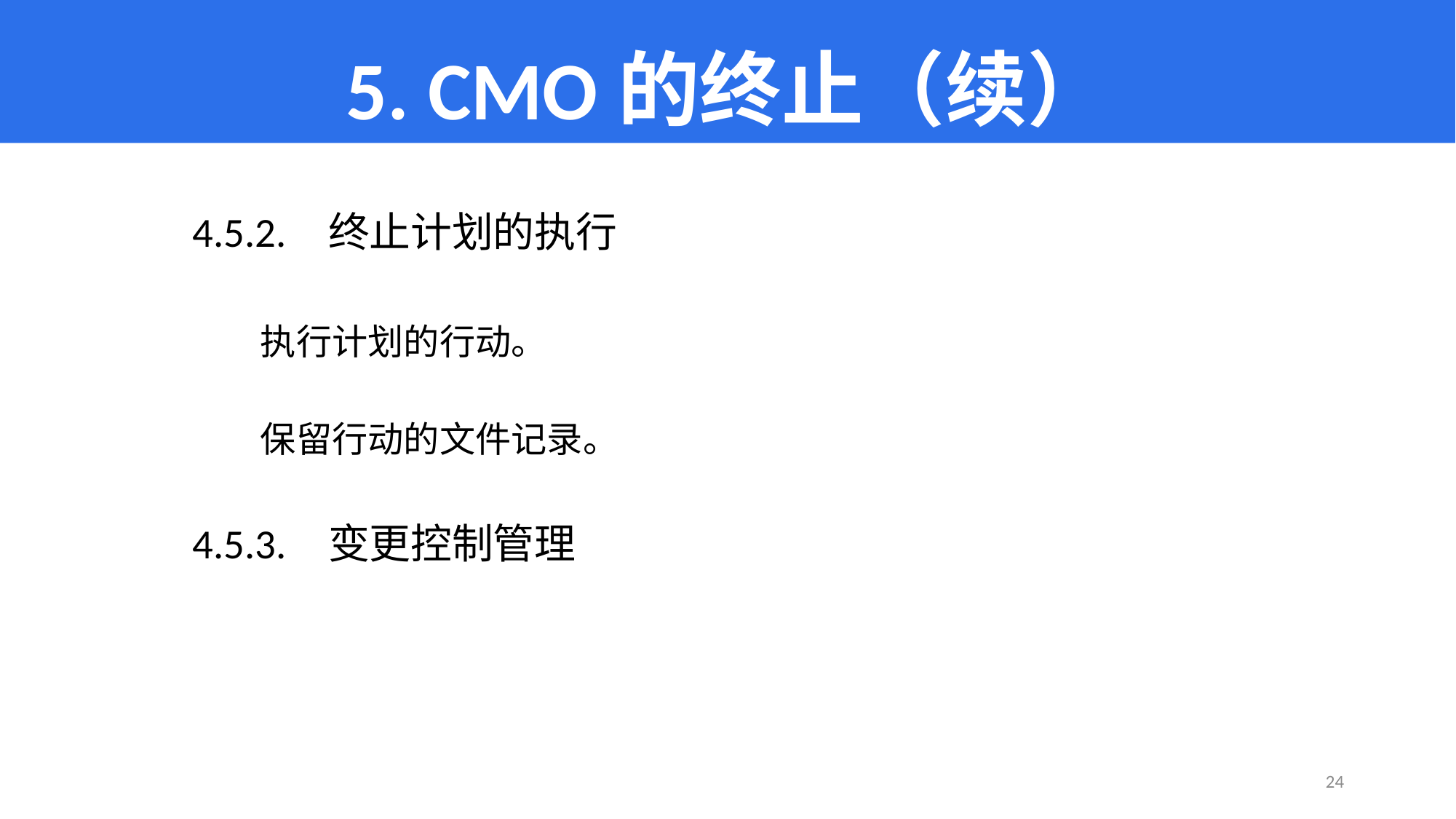

# 5. CMO的终止（续）
4.5.2.	终止计划的执行

		执行计划的行动。

		保留行动的文件记录。

4.5.3.	变更控制管理
24